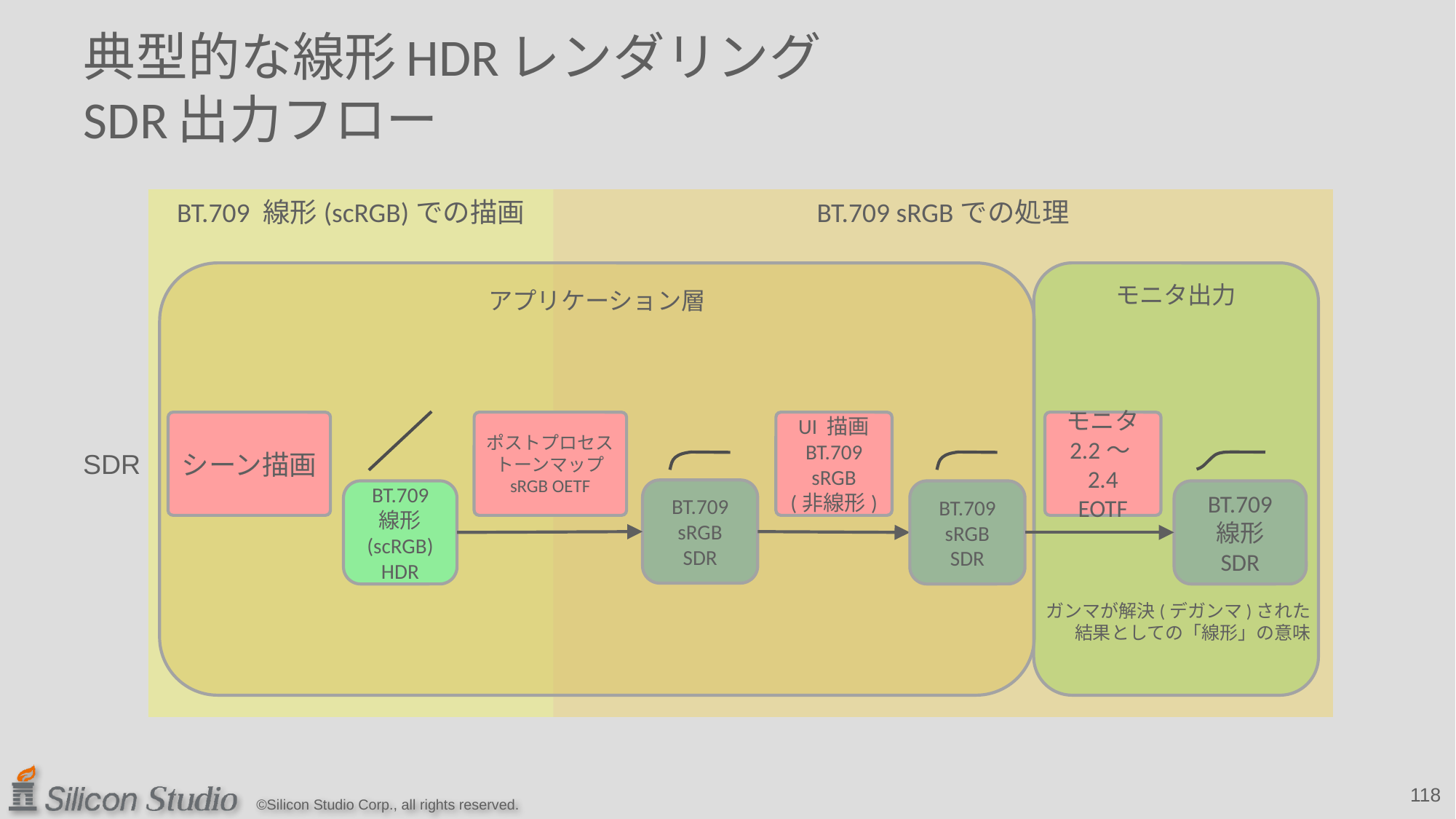

# 典型的な線形HDRレンダリング SDR出力フロー
BT.709 線形(scRGB)での描画
BT.709 sRGBでの処理

モニタ出力
アプリケーション層
シーン描画
ポストプロセス
トーンマップ
sRGB OETF
UI 描画
BT.709
sRGB
(非線形)
BT.709
sRGB
SDR
BT.709
線形
(scRGB)
HDR
BT.709
sRGB
SDR
モニタ
2.2～2.4
EOTF

BT.709
線形
SDR
SDR
ガンマが解決(デガンマ)された
結果としての「線形」の意味
118